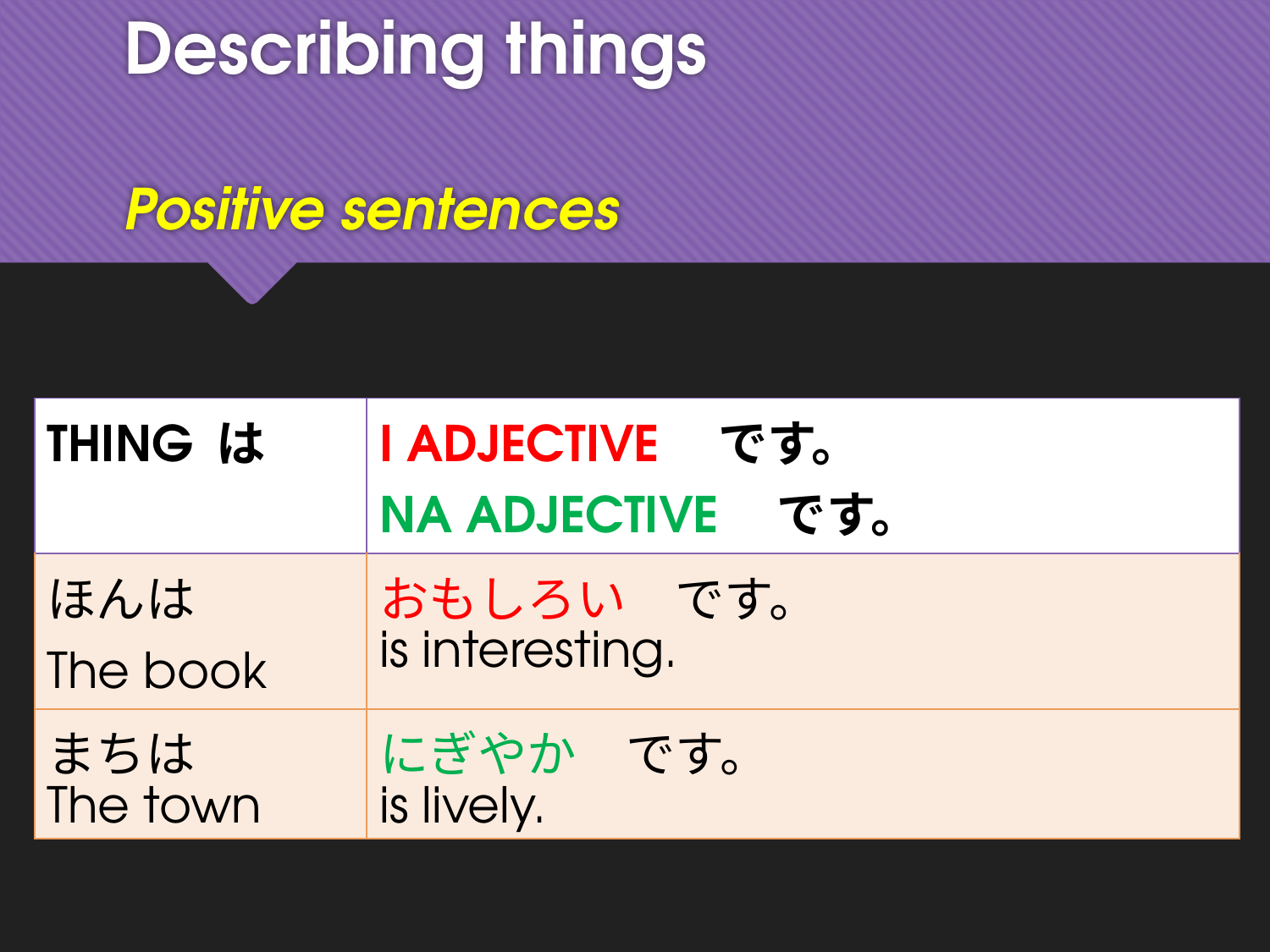

# Describing things Positive sentences
| THING は | I ADJECTIVE　です。 NA ADJECTIVE　です。 |
| --- | --- |
| ほんは The book | おもしろい　です。 is interesting. |
| まちは The town | にぎやか　です。 is lively. |